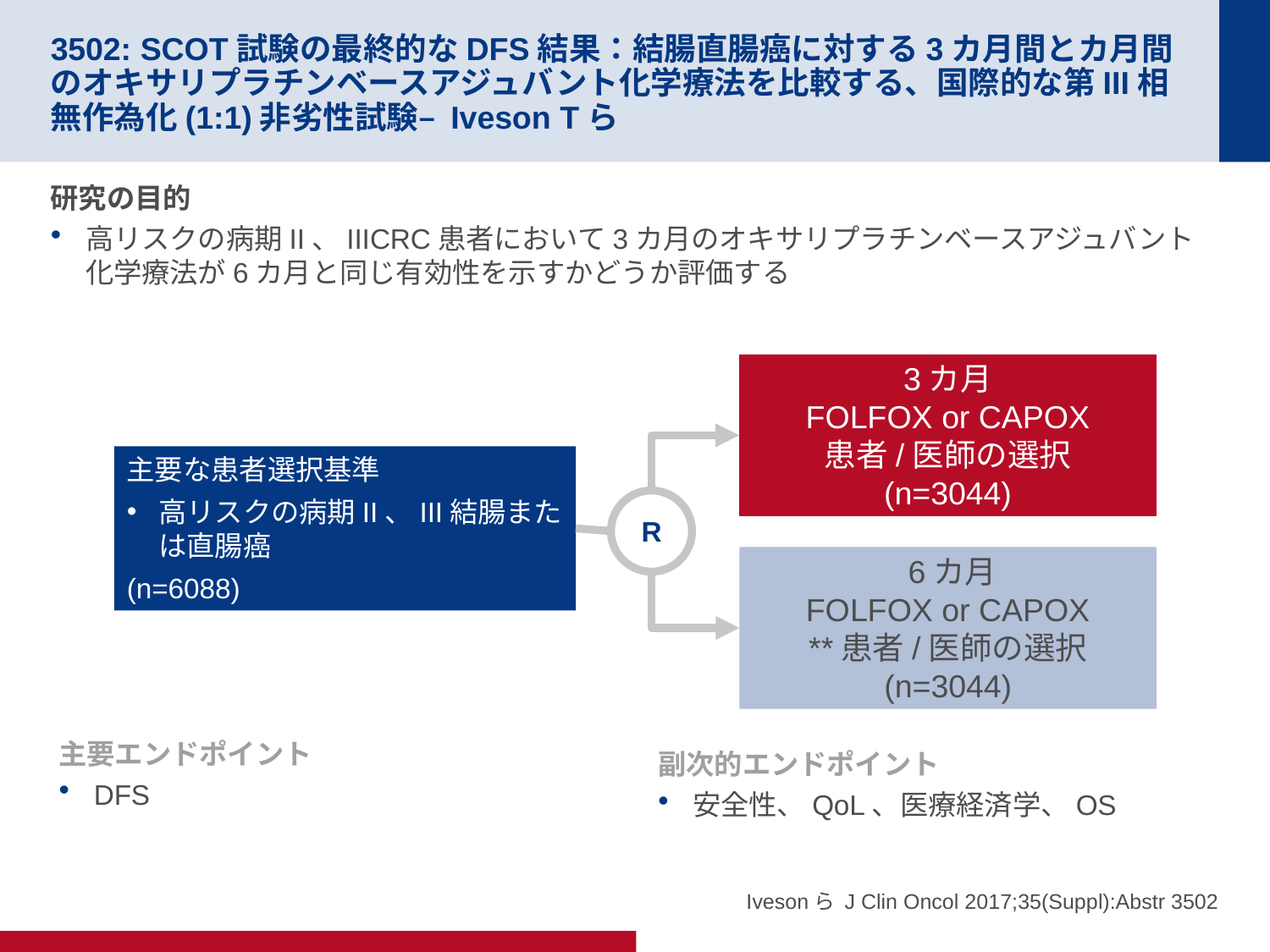

# 3502: SCOT試験の最終的なDFS結果：結腸直腸癌に対する3カ月間とカ月間のオキサリプラチンベースアジュバント化学療法を比較する、国際的な第III相無作為化(1:1)非劣性試験– Iveson Tら
研究の目的
高リスクの病期II、IIICRC患者において3カ月のオキサリプラチンベースアジュバント化学療法が6カ月と同じ有効性を示すかどうか評価する
3カ月
FOLFOX or CAPOX
患者/医師の選択
(n=3044)
主要な患者選択基準
高リスクの病期II、III結腸または直腸癌
(n=6088)
R
 6カ月
FOLFOX or CAPOX
**患者/医師の選択
(n=3044)
主要エンドポイント
DFS
副次的エンドポイント
安全性、QoL、医療経済学、OS
Ivesonら J Clin Oncol 2017;35(Suppl):Abstr 3502